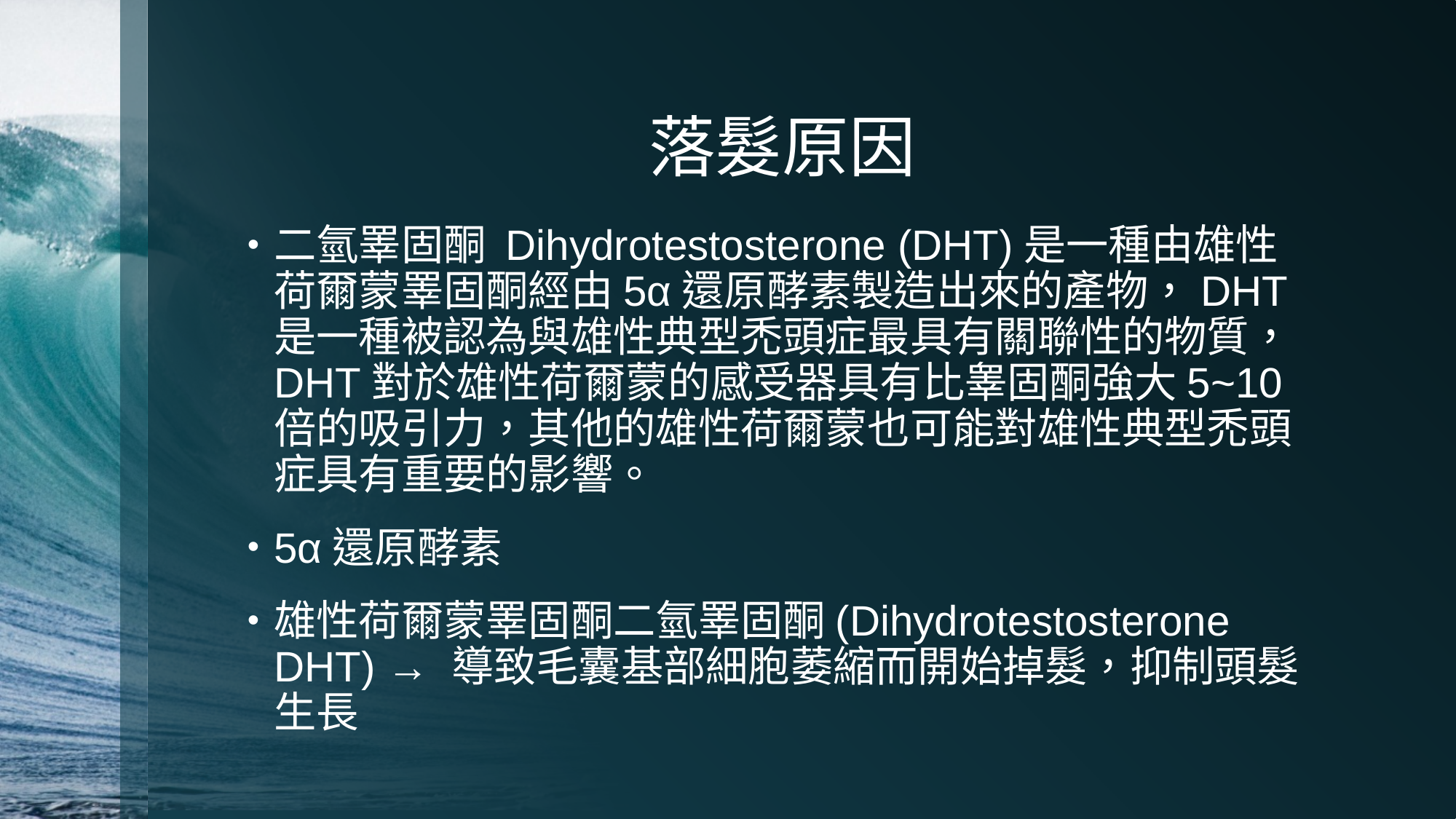

# 落髮原因
二氫睪固酮 Dihydrotestosterone (DHT)是一種由雄性荷爾蒙睪固酮經由5α還原酵素製造出來的產物，DHT 是一種被認為與雄性典型禿頭症最具有關聯性的物質，DHT對於雄性荷爾蒙的感受器具有比睾固酮強大5~10倍的吸引力，其他的雄性荷爾蒙也可能對雄性典型禿頭症具有重要的影響。
5α還原酵素
雄性荷爾蒙睪固酮二氫睪固酮(Dihydrotestosterone DHT) → 導致毛囊基部細胞萎縮而開始掉髮，抑制頭髮生長